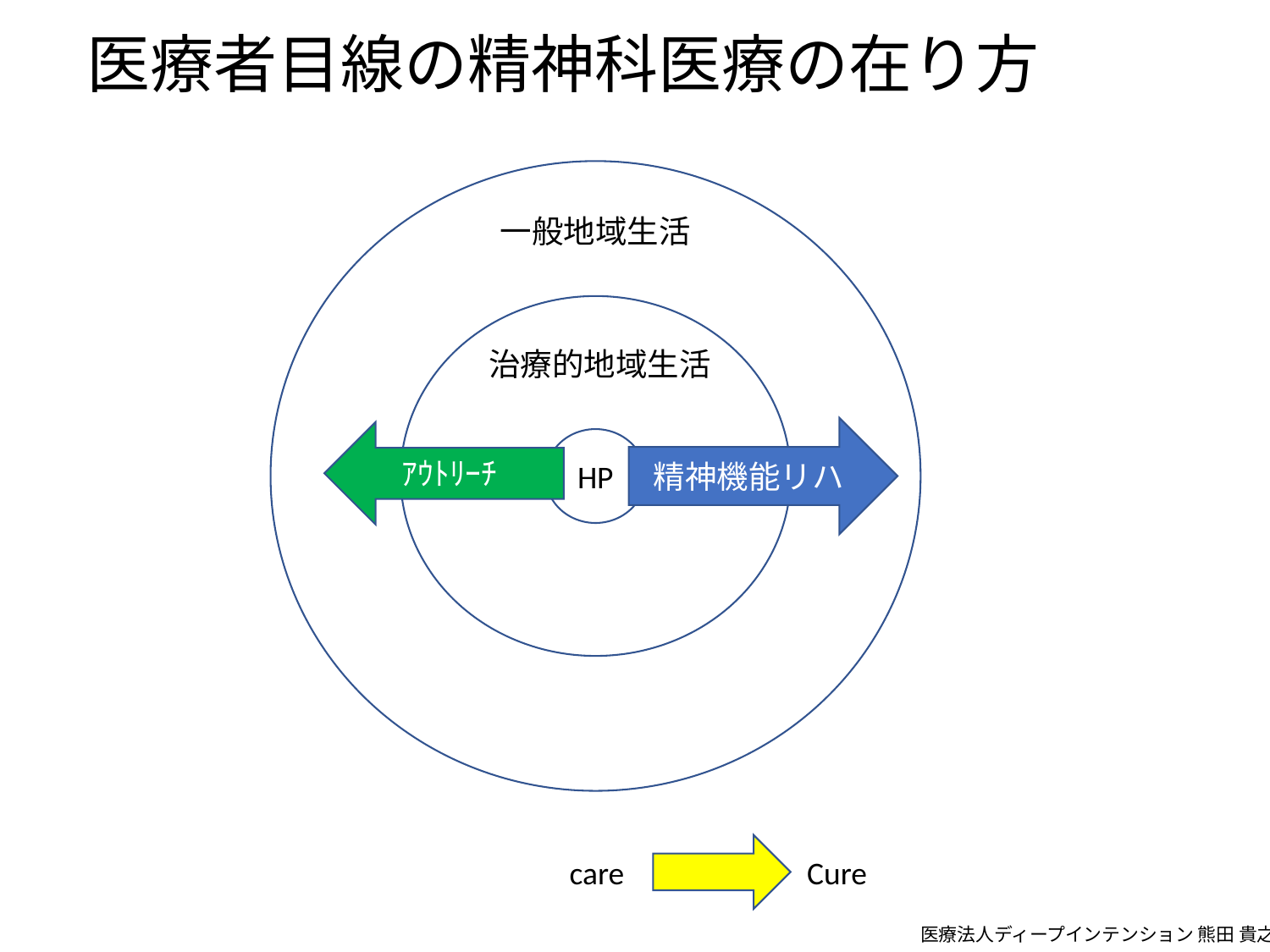

# 医療者目線の精神科医療の在り方

一般地域生活

治療的地域生活

精神機能リハ
HP
ｱｳﾄﾘｰﾁ

care
Cure
医療法人ディープインテンション 熊田 貴之